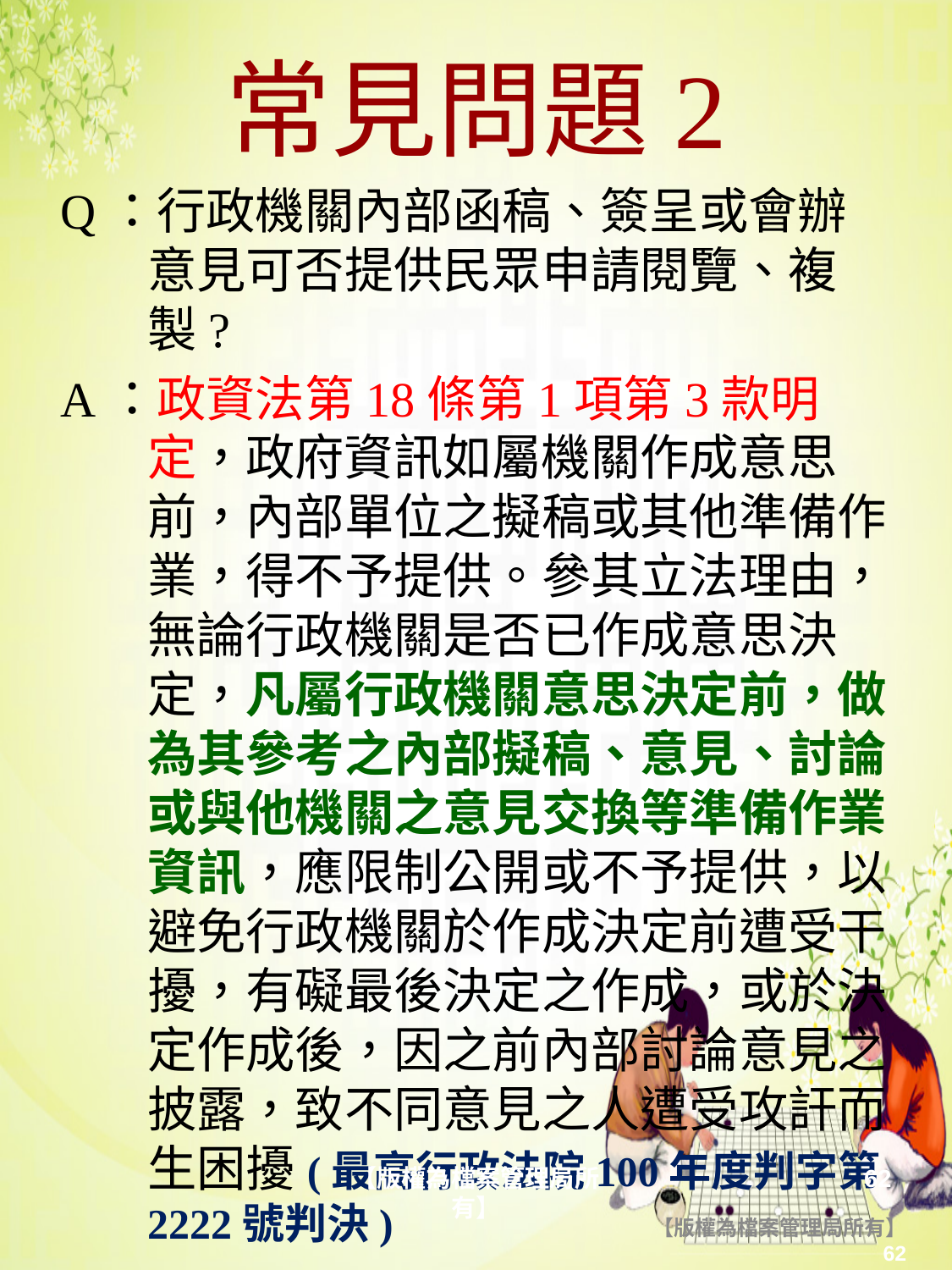

# 常見問題2
Q：行政機關內部函稿、簽呈或會辦意見可否提供民眾申請閱覽、複製?
A：政資法第18條第1項第3款明定，政府資訊如屬機關作成意思前，內部單位之擬稿或其他準備作業，得不予提供。參其立法理由，無論行政機關是否已作成意思決定，凡屬行政機關意思決定前，做為其參考之內部擬稿、意見、討論或與他機關之意見交換等準備作業資訊，應限制公開或不予提供，以避免行政機關於作成決定前遭受干擾，有礙最後決定之作成，或於決定作成後，因之前內部討論意見之披露，致不同意見之人遭受攻訐而生困擾(最高行政法院100年度判字第2222號判決)

【版權為檔案管理局所有】
62
【版權為檔案管理局所有】
62